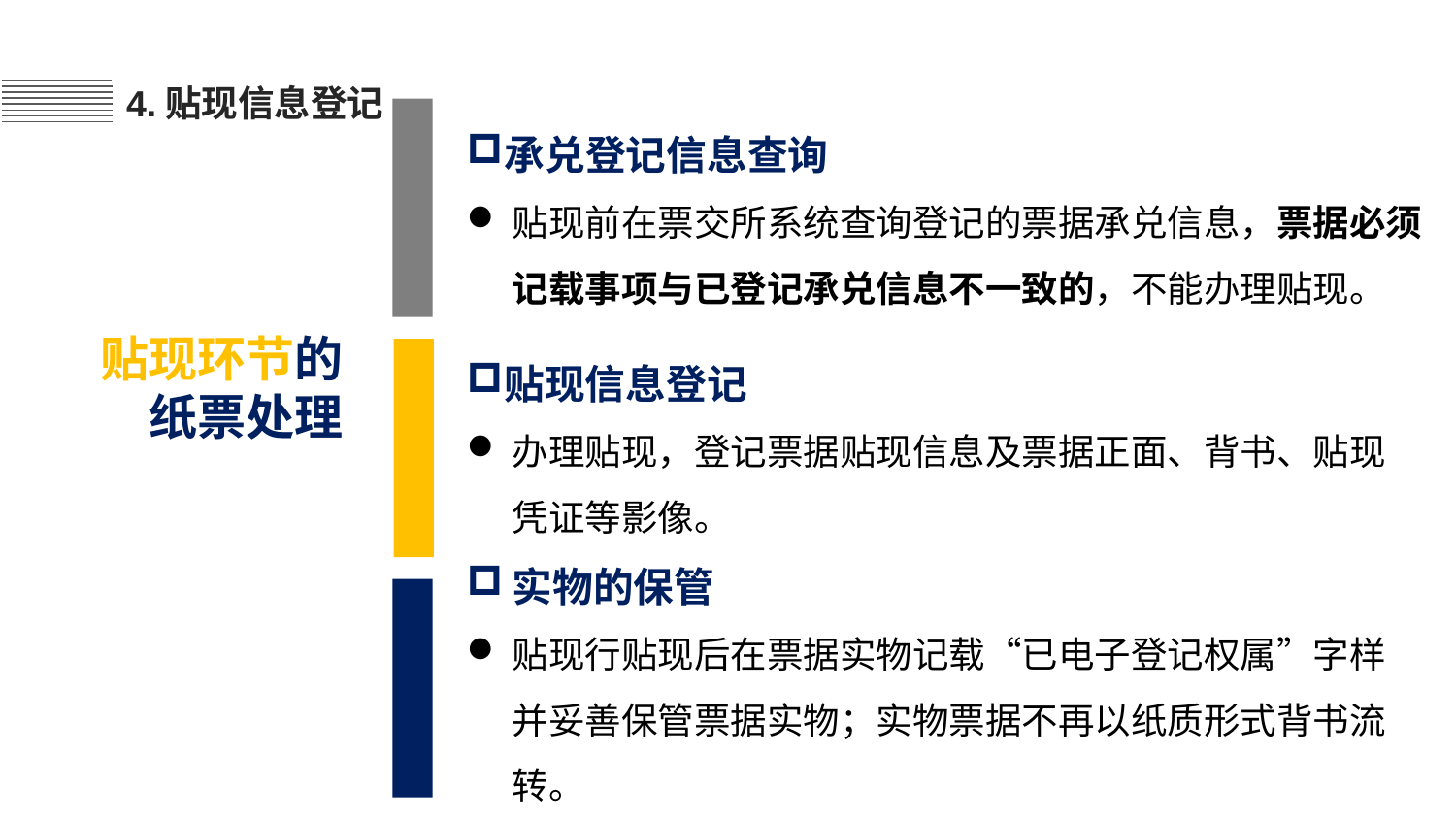

4.贴现信息登记

承兑登记信息查询
贴现前在票交所系统查询登记的票据承兑信息，票据必须记载事项与已登记承兑信息不一致的，不能办理贴现。
贴现环节的纸票处理
贴现信息登记
办理贴现，登记票据贴现信息及票据正面、背书、贴现凭证等影像。

实物的保管
贴现行贴现后在票据实物记载“已电子登记权属”字样并妥善保管票据实物；实物票据不再以纸质形式背书流转。